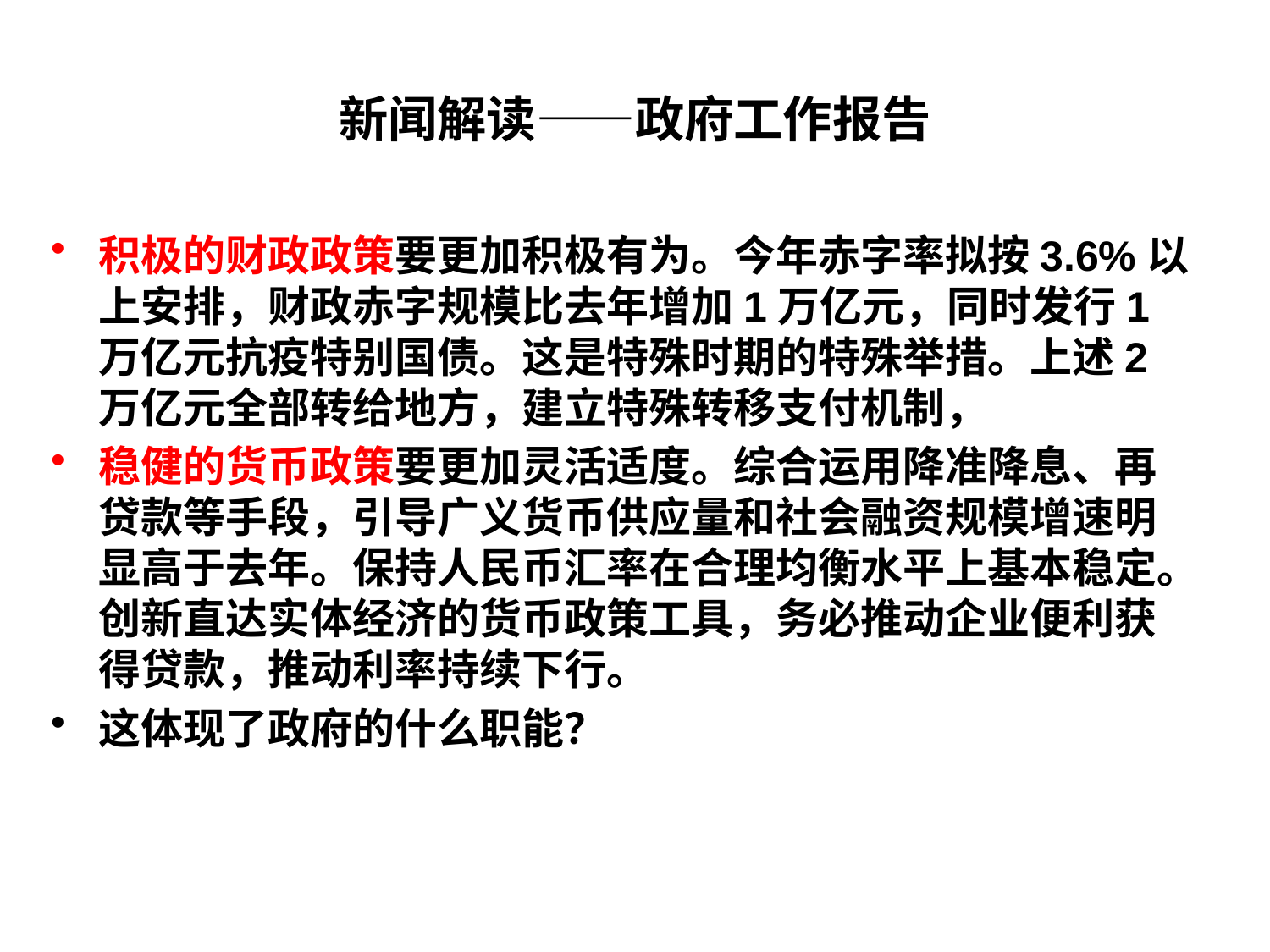

# 新闻解读——政府工作报告
积极的财政政策要更加积极有为。今年赤字率拟按3.6%以上安排，财政赤字规模比去年增加1万亿元，同时发行1万亿元抗疫特别国债。这是特殊时期的特殊举措。上述2万亿元全部转给地方，建立特殊转移支付机制，
稳健的货币政策要更加灵活适度。综合运用降准降息、再贷款等手段，引导广义货币供应量和社会融资规模增速明显高于去年。保持人民币汇率在合理均衡水平上基本稳定。创新直达实体经济的货币政策工具，务必推动企业便利获得贷款，推动利率持续下行。
这体现了政府的什么职能？